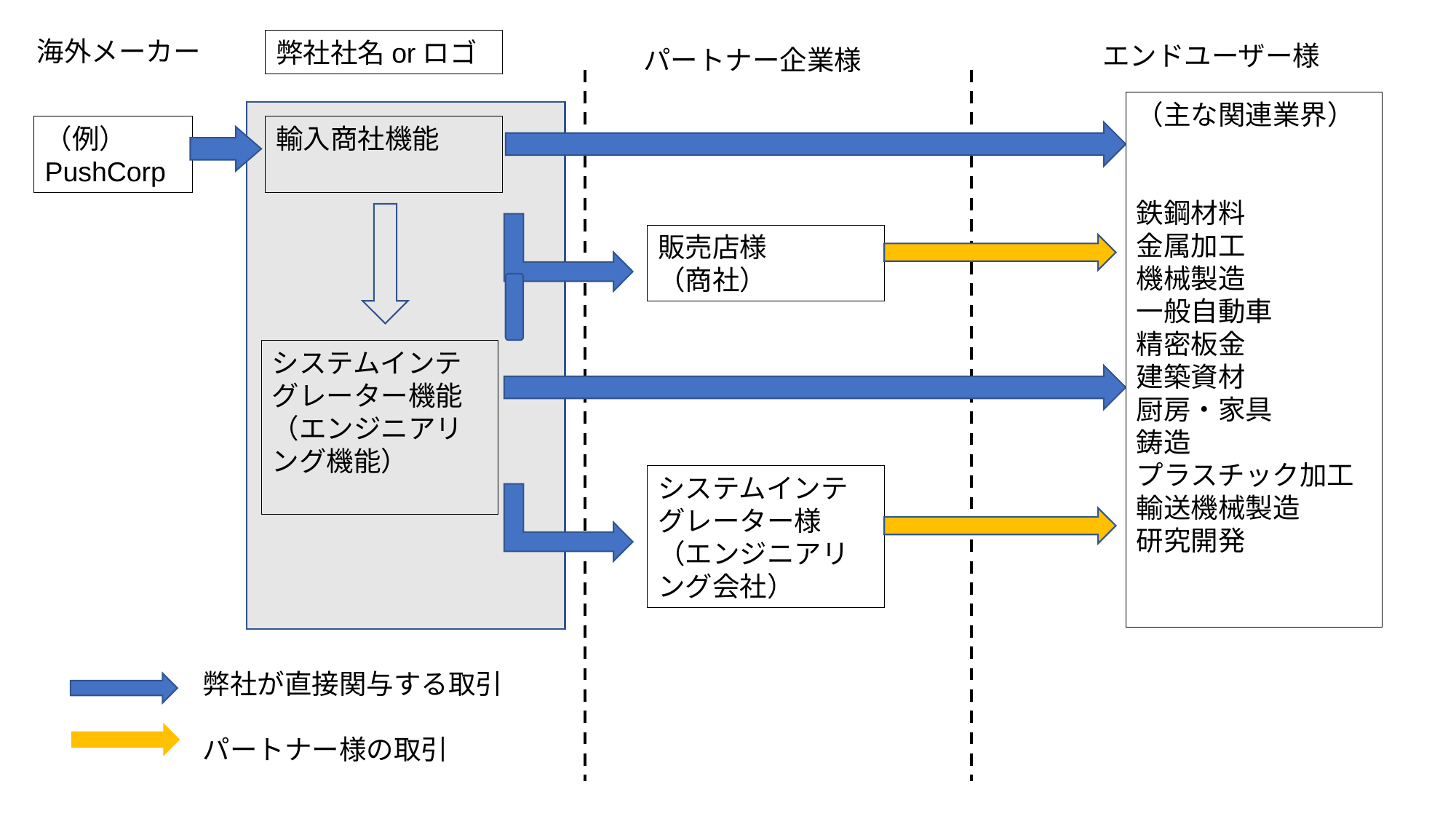

海外メーカー
弊社社名orロゴ
エンドユーザー様
パートナー企業様
（主な関連業界）

鉄鋼材料
金属加工
機械製造
一般自動車
精密板金
建築資材
厨房・家具
鋳造
プラスチック加工
輸送機械製造
研究開発

輸入商社機能

（例）
PushCorp

販売店様
（商社）

システムインテグレーター機能
（エンジニアリング機能）

システムインテグレーター様
（エンジニアリング会社）

弊社が直接関与する取引

パートナー様の取引